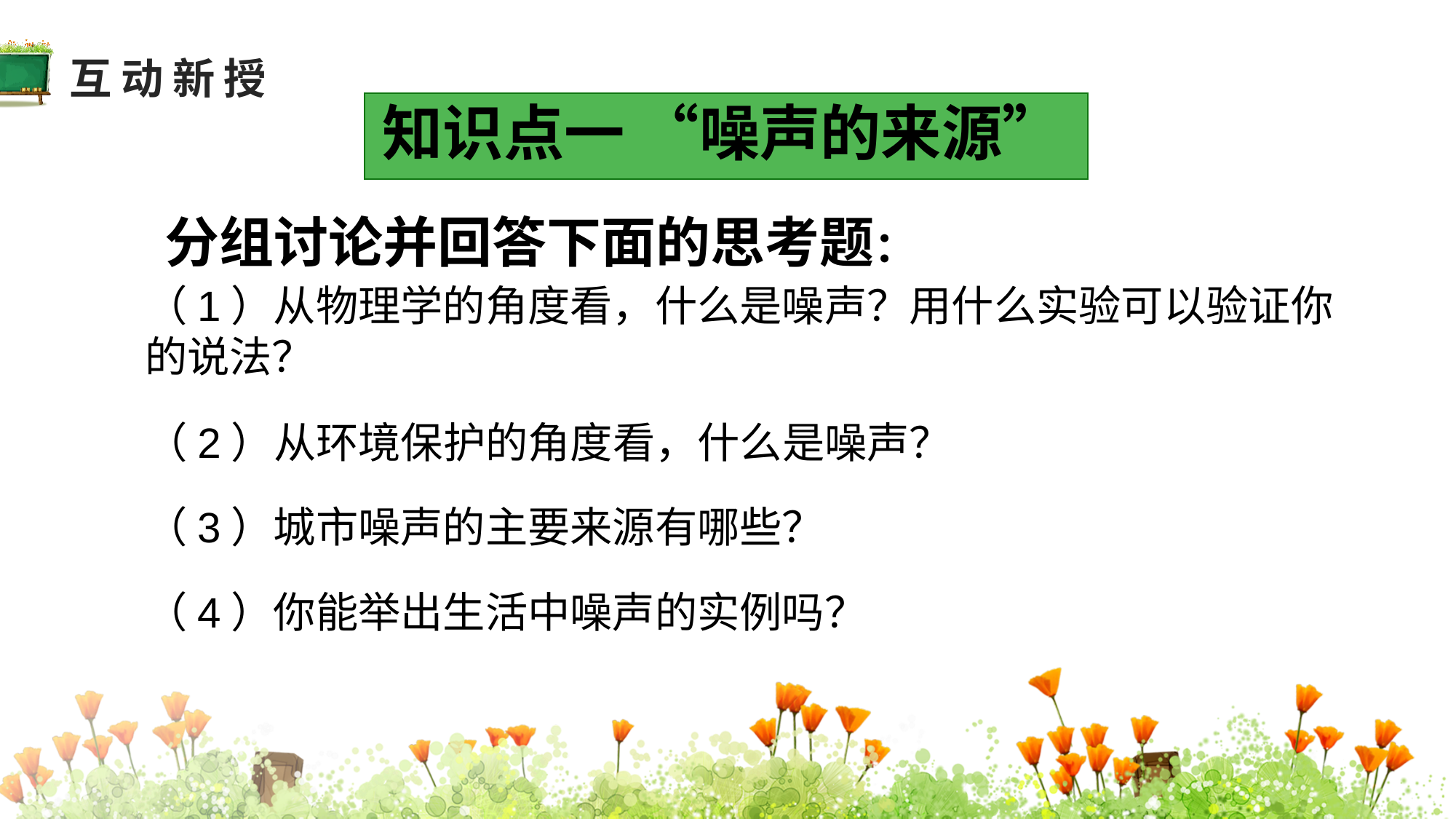

互动新授
知识点一 “噪声的来源”

分组讨论并回答下面的思考题：
（1）从物理学的角度看，什么是噪声？用什么实验可以验证你的说法？
（2）从环境保护的角度看，什么是噪声？
（3）城市噪声的主要来源有哪些？
（4）你能举出生活中噪声的实例吗？